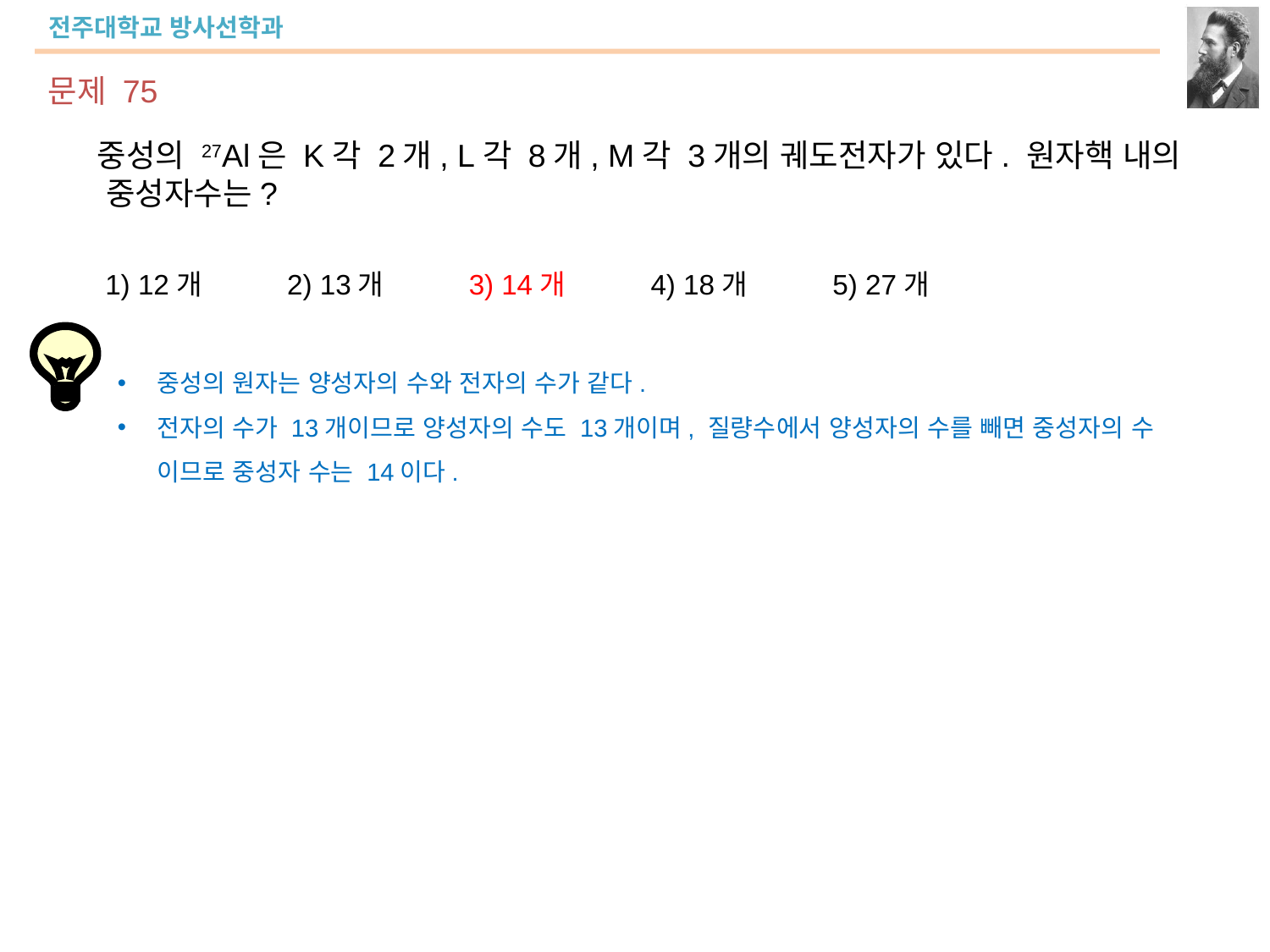

문제 75
중성의 27Al은 K각 2개, L각 8개, M각 3개의 궤도전자가 있다. 원자핵 내의    중성자수는?

 1) 12개          2) 13개          3) 14개          4) 18개          5) 27개

중성의 원자는 양성자의 수와 전자의 수가 같다.
전자의 수가 13개이므로 양성자의 수도 13개이며, 질량수에서 양성자의 수를 빼면 중성자의 수 이므로 중성자 수는 14이다.